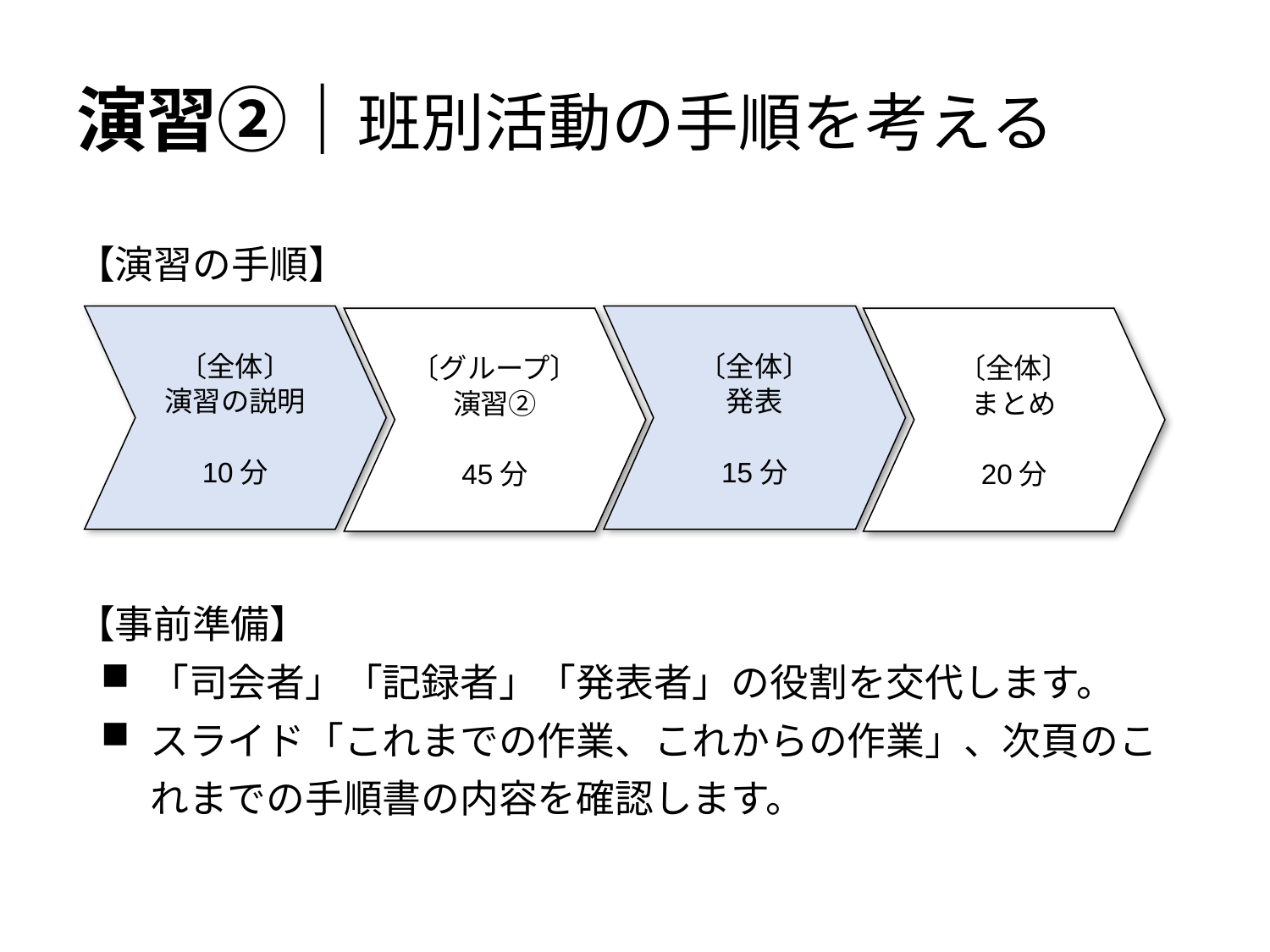

# 演習②｜班別活動の手順を考える
【演習の手順】

【事前準備】
「司会者」「記録者」「発表者」の役割を交代します。
スライド「これまでの作業、これからの作業」、次頁のこれまでの手順書の内容を確認します。

〔全体〕
演習の説明

10分
〔全体〕
発表

15分
〔グループ〕
演習②

45分
〔全体〕
まとめ

20分